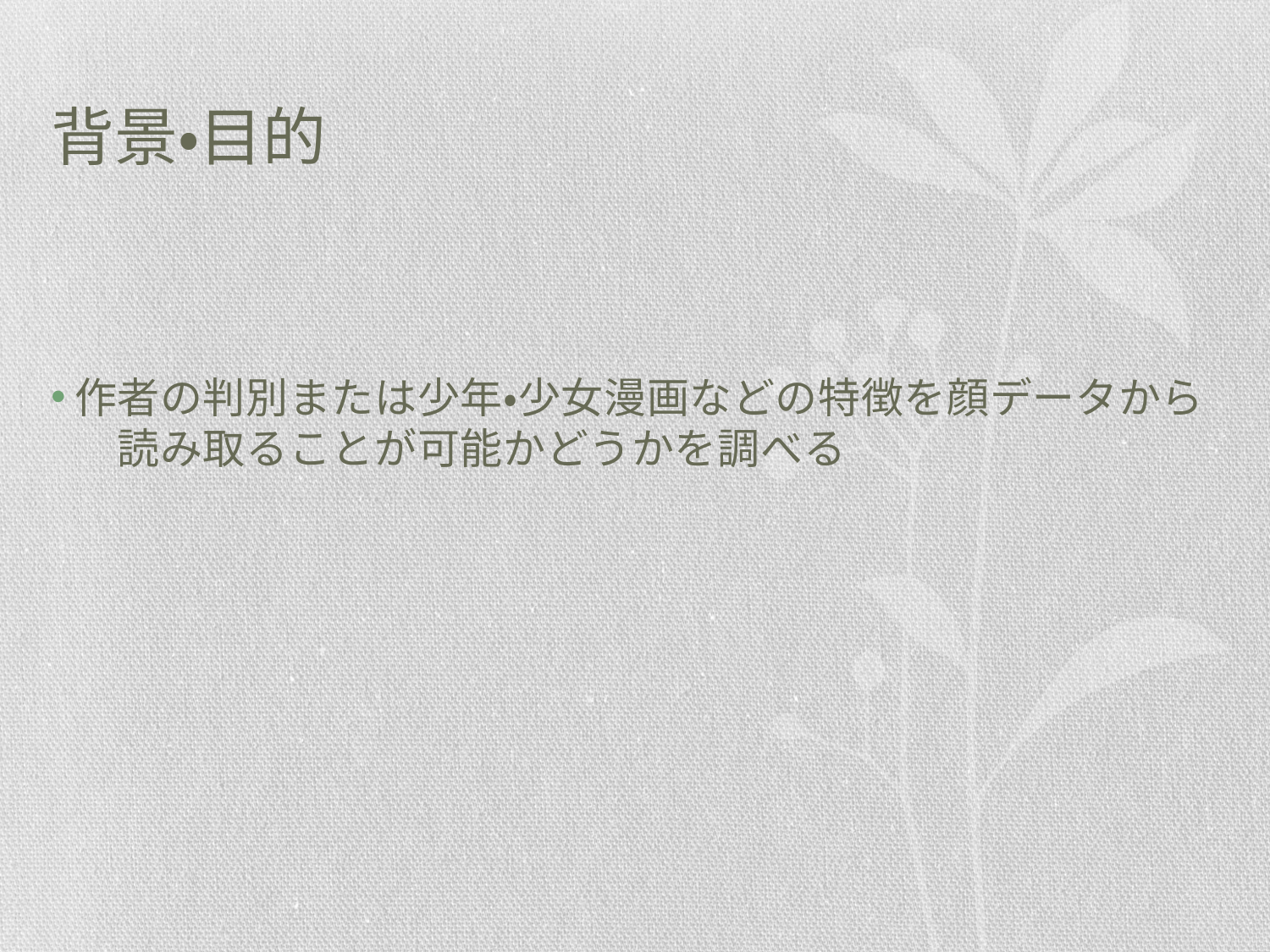

# 背景・目的

作者の判別または少年・少女漫画などの特徴を顔データから　読み取ることが可能かどうかを調べる